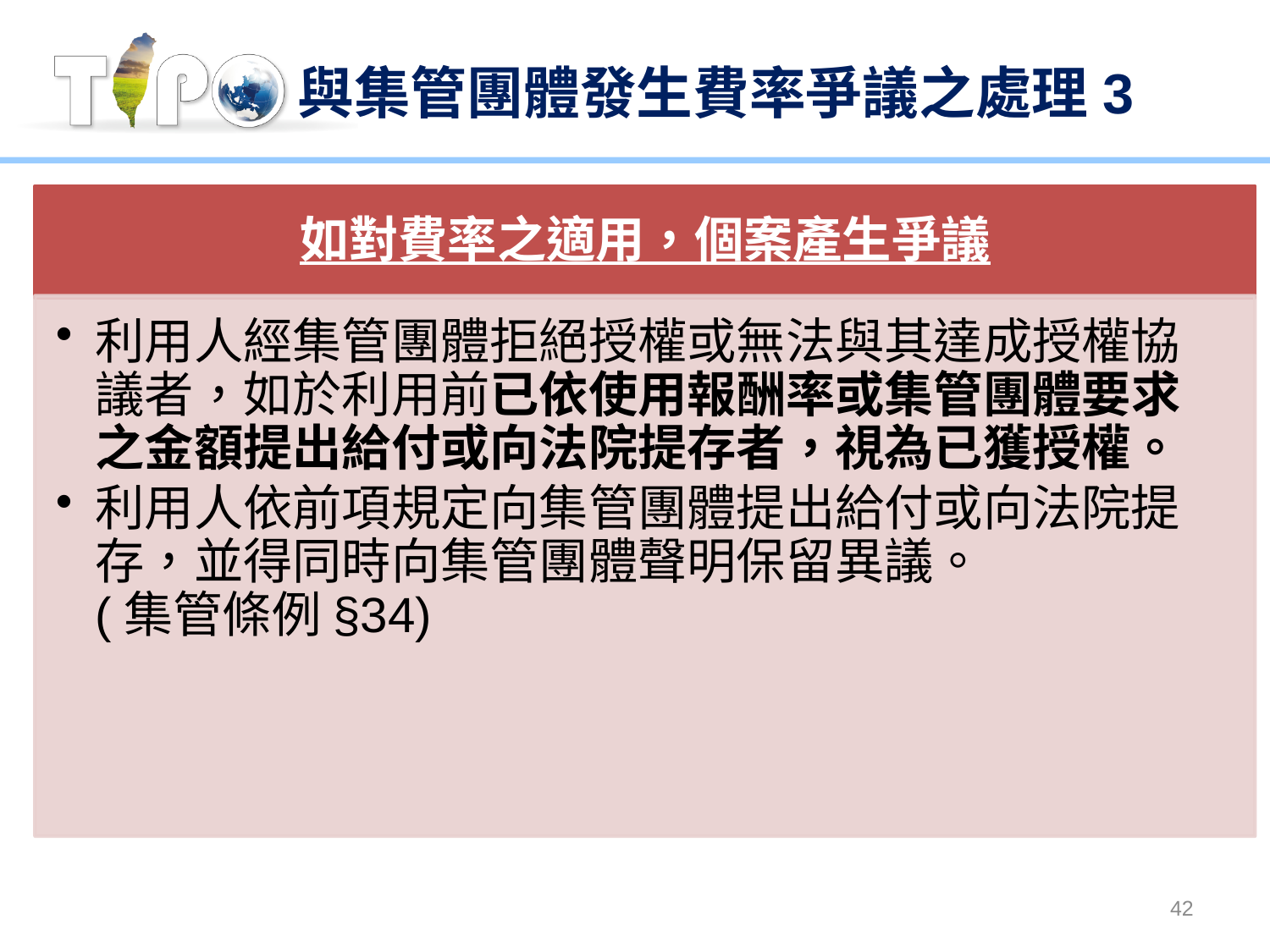

# 與集管團體發生費率爭議之處理3
如對費率之適用，個案產生爭議
利用人經集管團體拒絕授權或無法與其達成授權協議者，如於利用前已依使用報酬率或集管團體要求之金額提出給付或向法院提存者，視為已獲授權。
利用人依前項規定向集管團體提出給付或向法院提存，並得同時向集管團體聲明保留異議。
(集管條例§34)
42